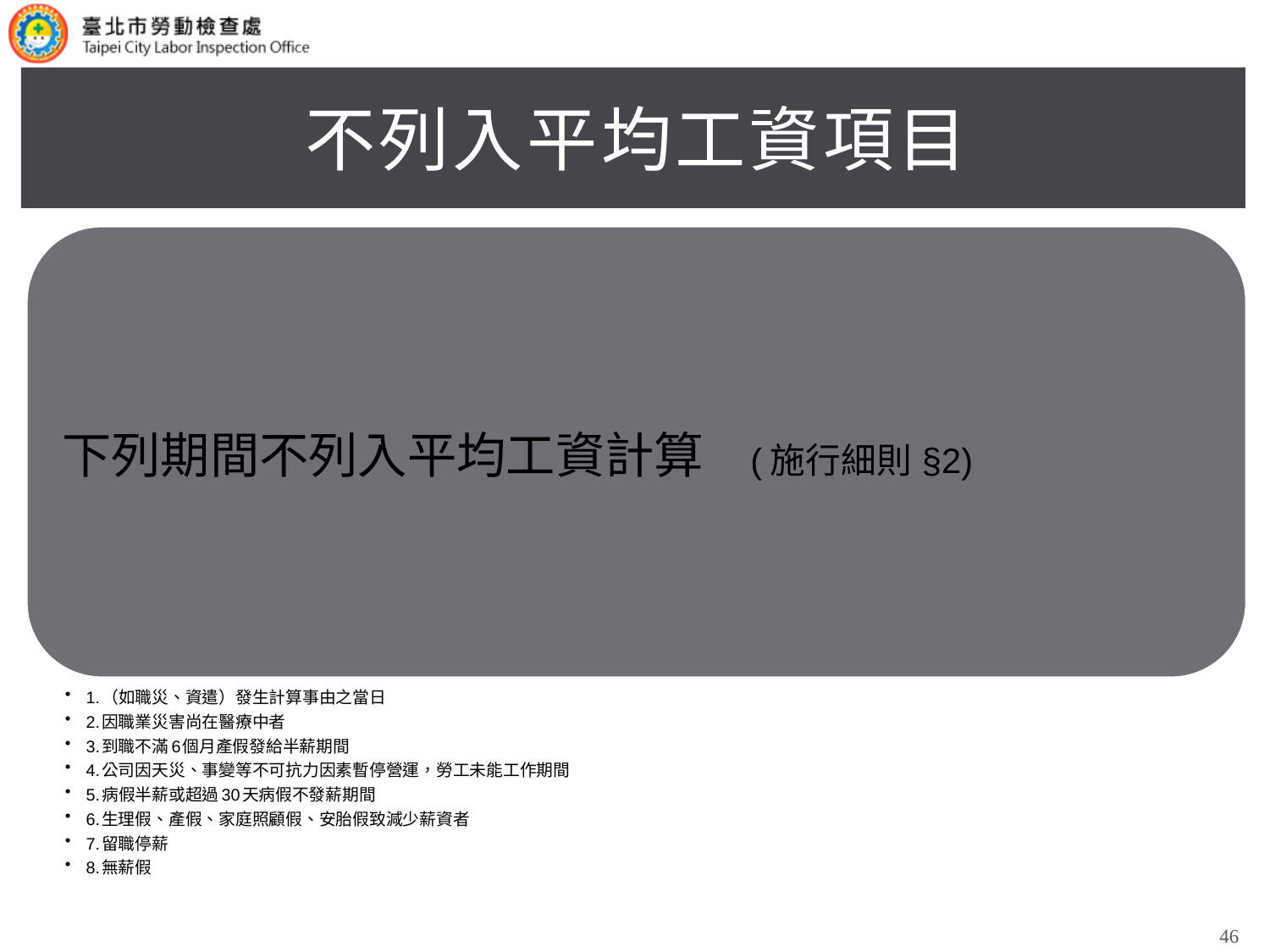

# 不列入平均工資項目
1.（如職災、資遣）發生計算事由之當日
3.到職不滿6個月產假發給半薪期間
4.公司因天災、事變等不可抗力因素暫停營運，勞工未能工作期間
5.病假半薪或超過30天病假不發薪期間
6.生理假、產假、家庭照顧假、安胎假致減少薪資者
7.留職停薪
2.因職業災害尚在醫療中者
8.無薪假

46